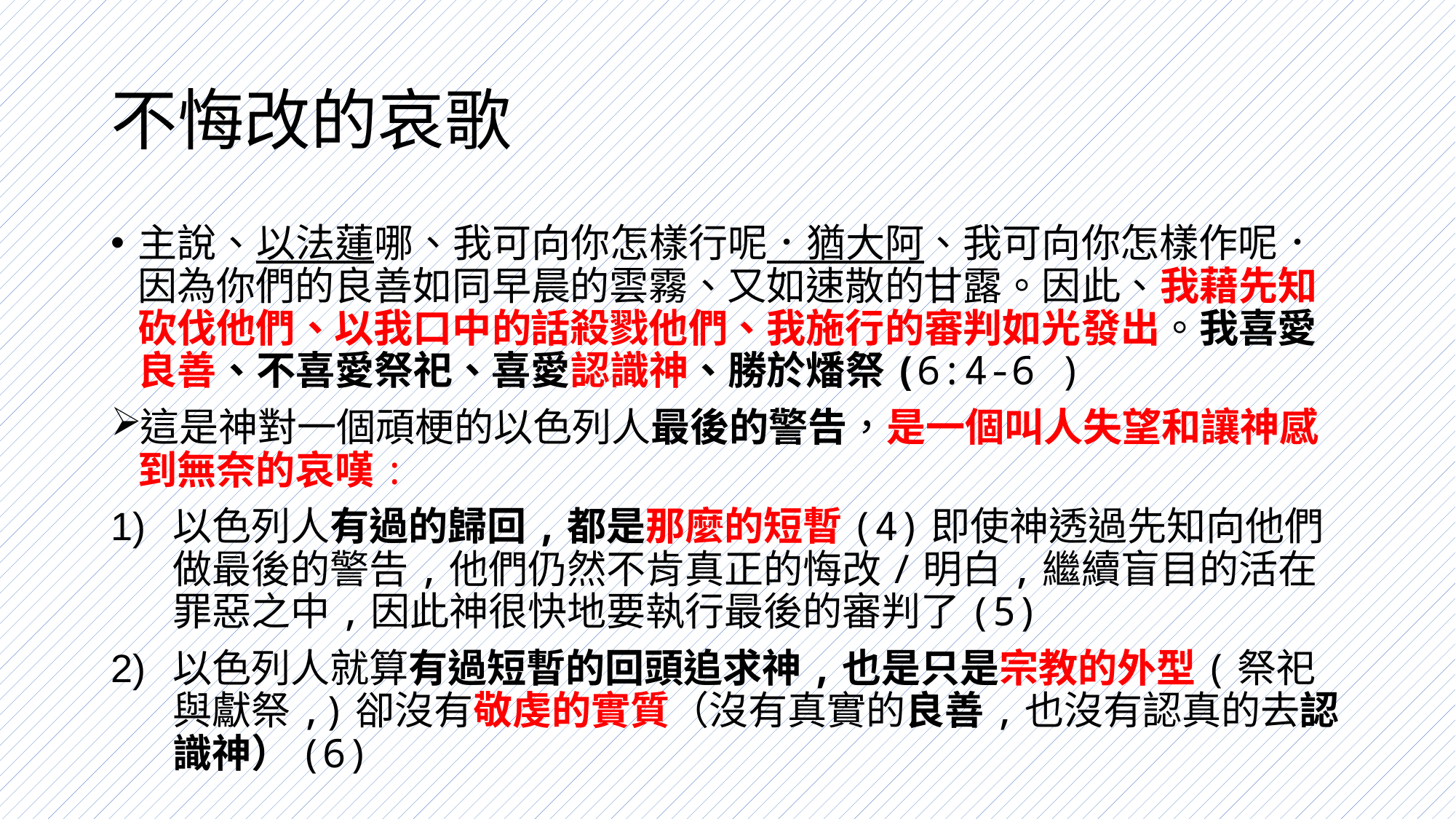

# 不悔改的哀歌
主說、以法蓮哪、我可向你怎樣行呢．猶大阿、我可向你怎樣作呢．因為你們的良善如同早晨的雲霧、又如速散的甘露。因此、我藉先知砍伐他們、以我口中的話殺戮他們、我施行的審判如光發出。我喜愛良善、不喜愛祭祀、喜愛認識神、勝於燔祭(6:4-6 )
這是神對一個頑梗的以色列人最後的警告，是一個叫人失望和讓神感到無奈的哀嘆:
以色列人有過的歸回,都是那麼的短暫(4)即使神透過先知向他們做最後的警告,他們仍然不肯真正的悔改/明白,繼續盲目的活在罪惡之中,因此神很快地要執行最後的審判了(5)
以色列人就算有過短暫的回頭追求神,也是只是宗教的外型(祭祀與獻祭,)卻沒有敬虔的實質（沒有真實的良善,也沒有認真的去認識神）(6)